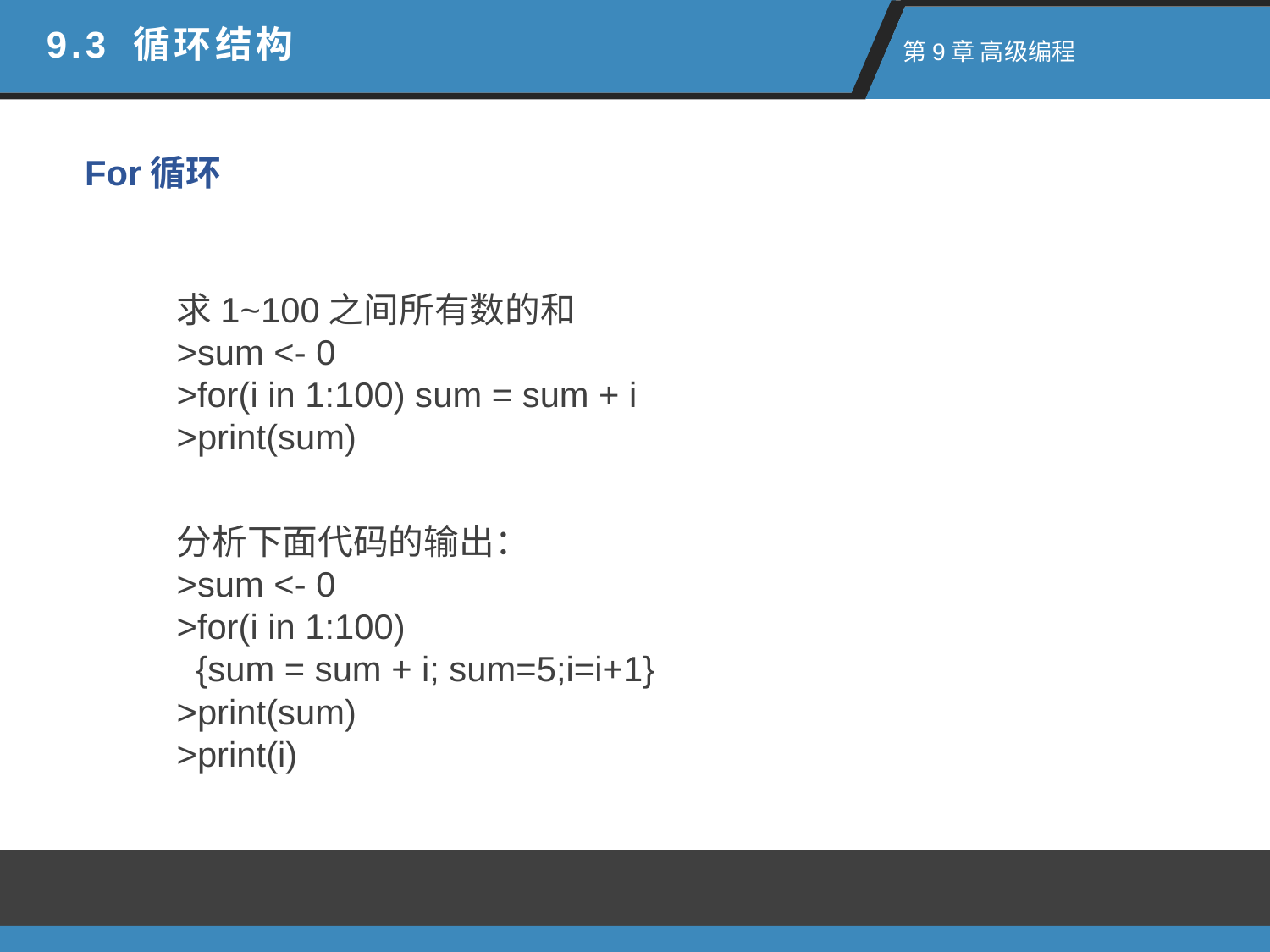

9.3 循环结构
  第9章 高级编程
For循环
求1~100之间所有数的和
>sum <- 0
>for(i in 1:100) sum = sum + i
>print(sum)
分析下面代码的输出：>sum <- 0>for(i in 1:100)  {sum = sum + i; sum=5;i=i+1}>print(sum)>print(i)